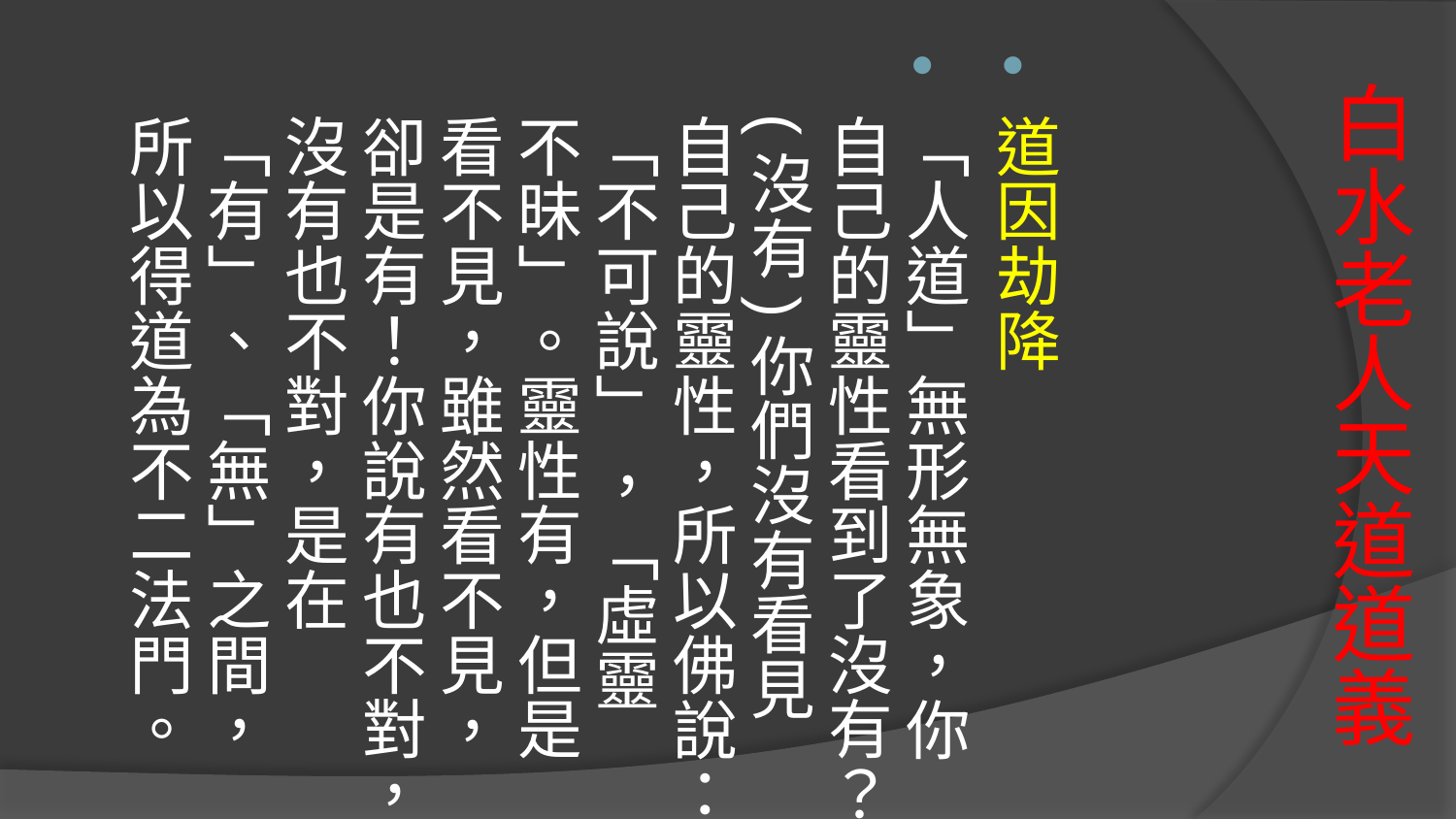

道因劫降
「人道」無形無象，你自己的靈性看到了沒有？(沒有)你們沒有看見自己的靈性，所以佛說：「不可說」 ，「虛靈不昧」。靈性有，但是看不見，雖然看不見，卻是有！你說有也不對，沒有也不對，是在「有」、「無」之間，所以得道為不二法門。

# 白水老人天道道義